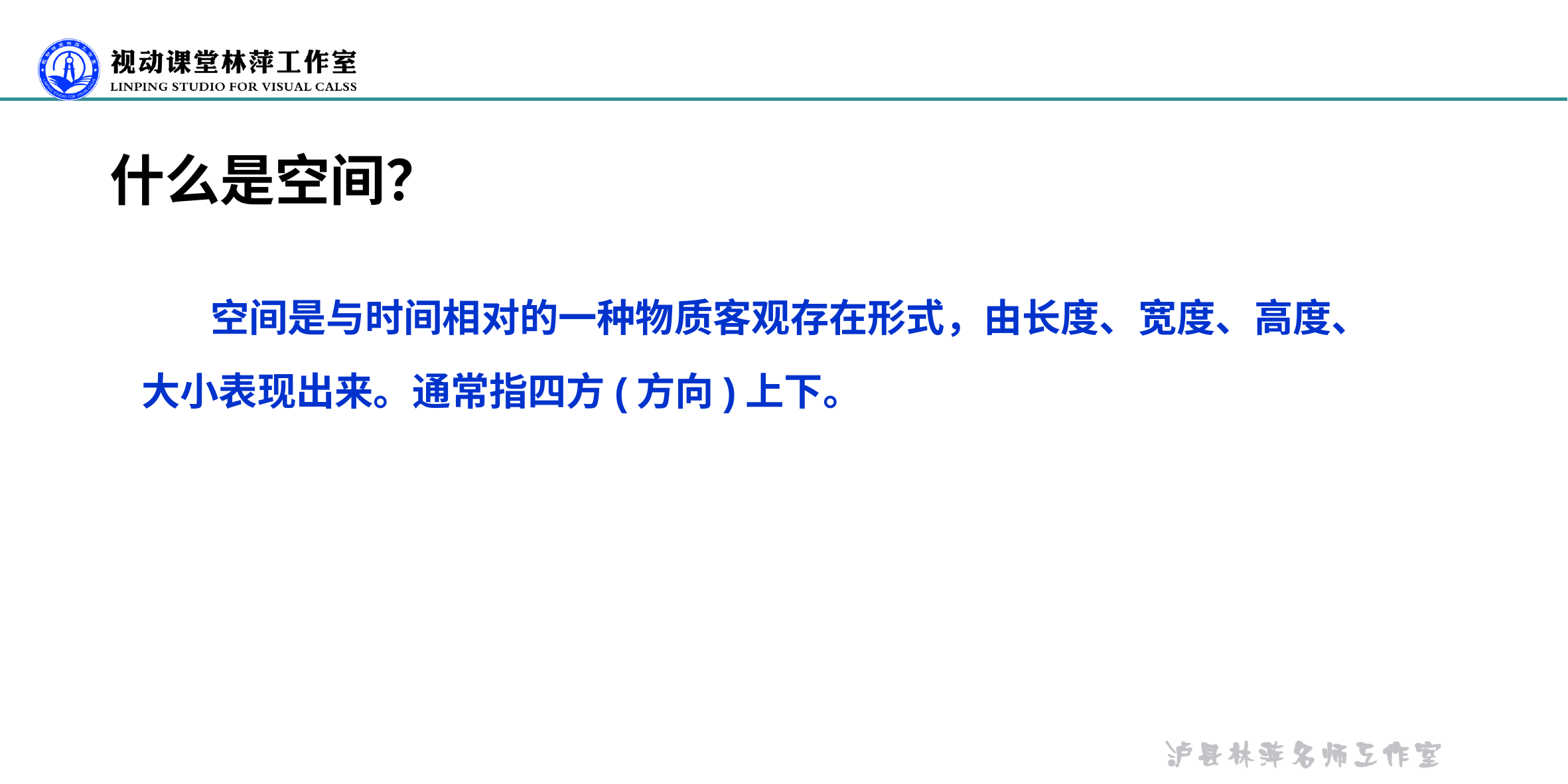

什么是空间？
    空间是与时间相对的一种物质客观存在形式，由长度、宽度、高度、大小表现出来。通常指四方(方向)上下。